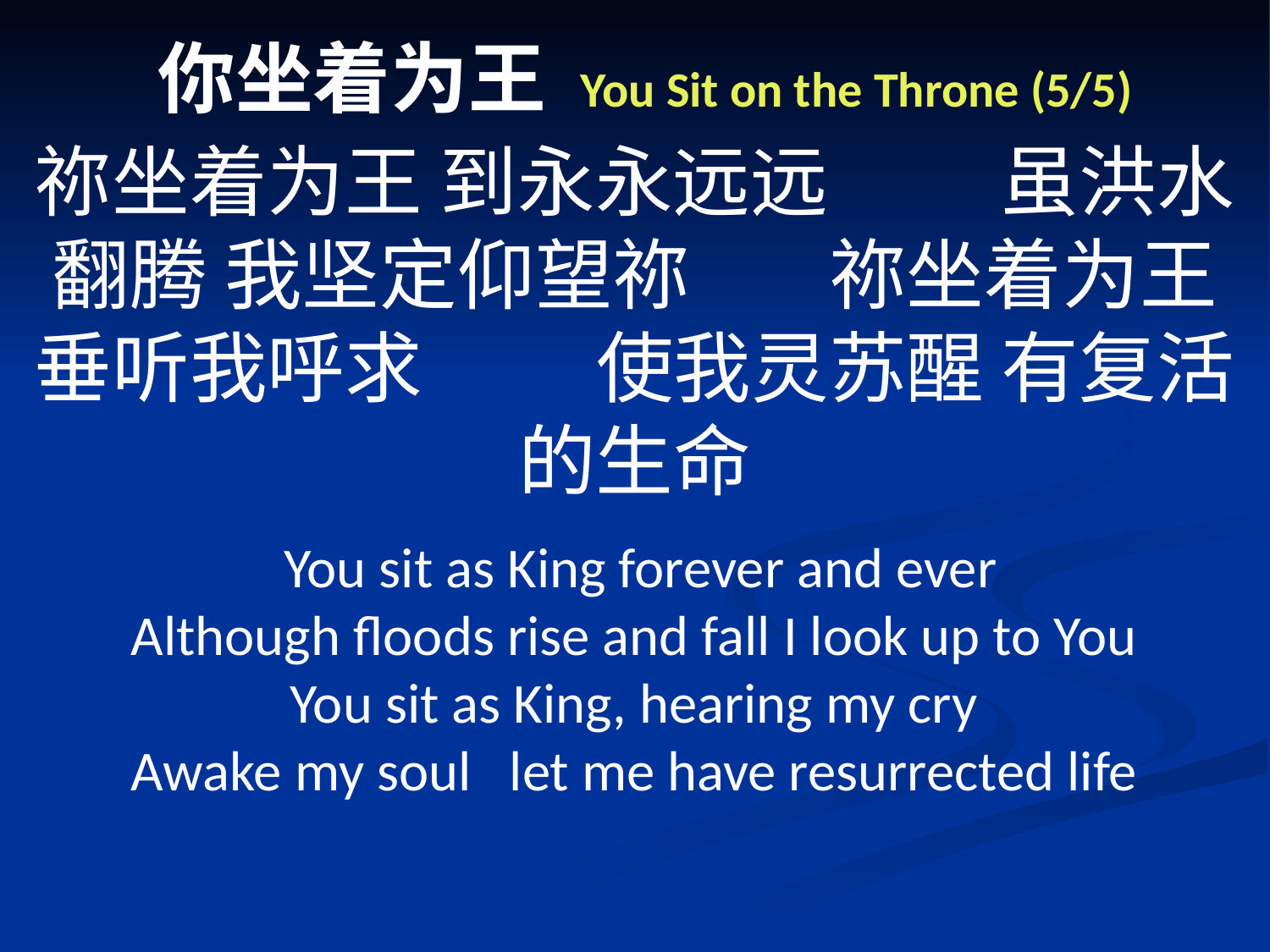

# 你坐着为王 You Sit on the Throne (5/5)
祢坐着为王 到永永远远          虽洪水翻腾 我坚定仰望祢        祢坐着为王 垂听我呼求          使我灵苏醒 有复活的生命
 You sit as King forever and ever
Although floods rise and fall I look up to You
You sit as King, hearing my cry
Awake my soul   let me have resurrected life